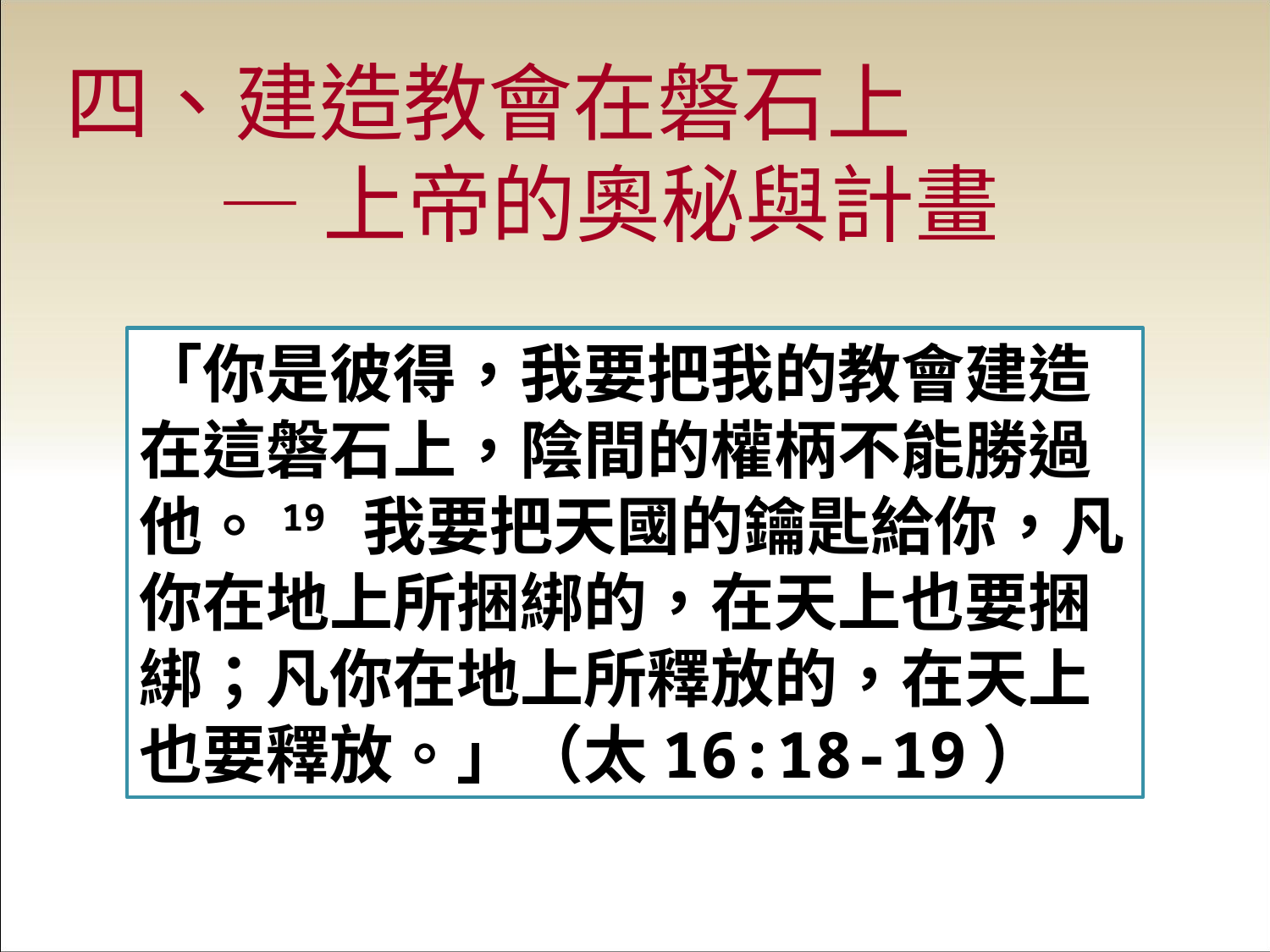

四、建造教會在磐石上
        —上帝的奧秘與計畫
「你是彼得，我要把我的教會建造在這磐石上，陰間的權柄不能勝過他。19 我要把天國的鑰匙給你，凡你在地上所捆綁的，在天上也要捆綁；凡你在地上所釋放的，在天上也要釋放。」（太16:18-19）